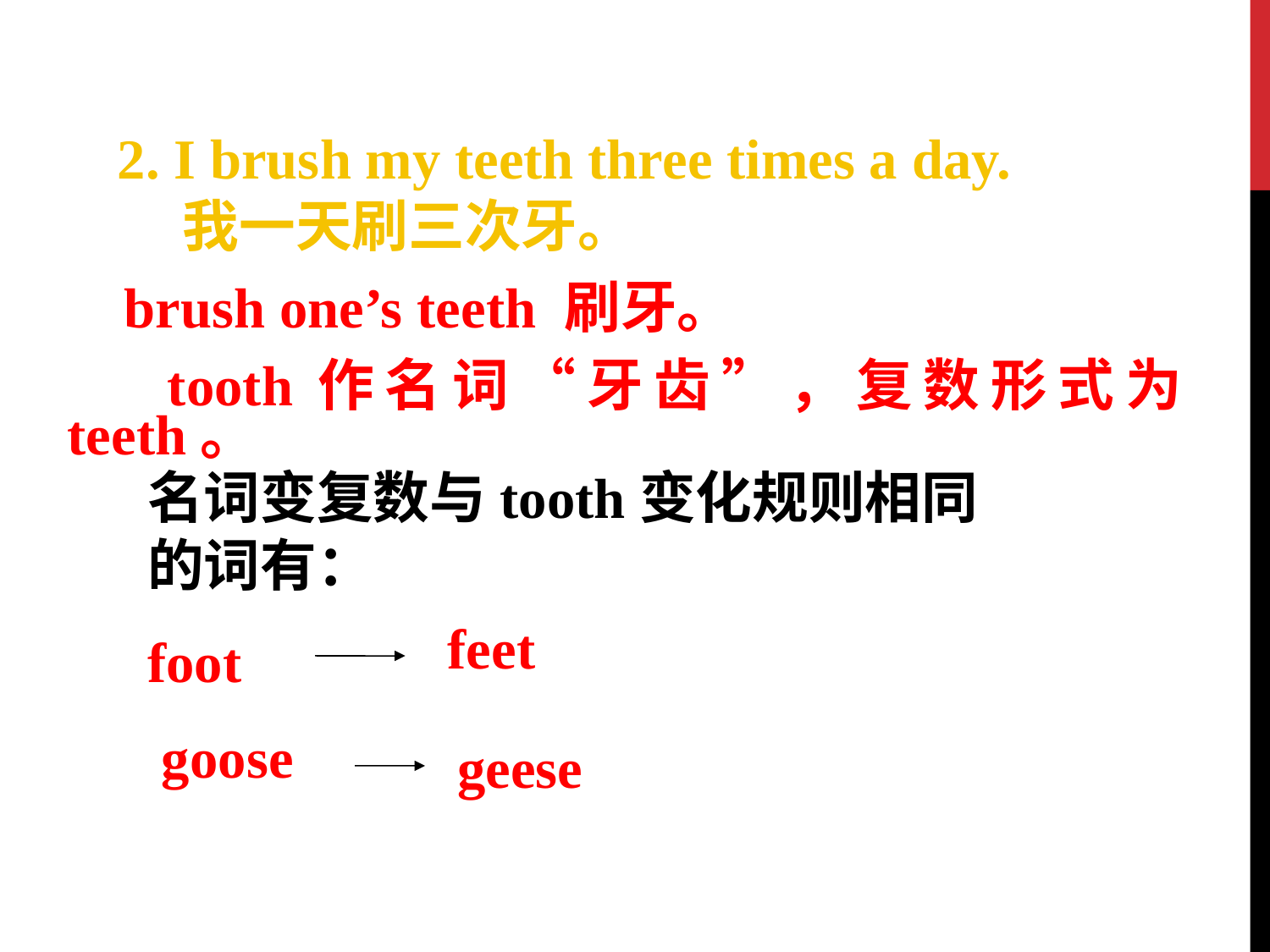

2. I brush my teeth three times a day.
    我一天刷三次牙。

    brush one’s teeth 刷牙。
    tooth作名词“牙齿”，复数形式为teeth。

名词变复数与tooth变化规则相同的词有：
foot
 goose
feet

geese